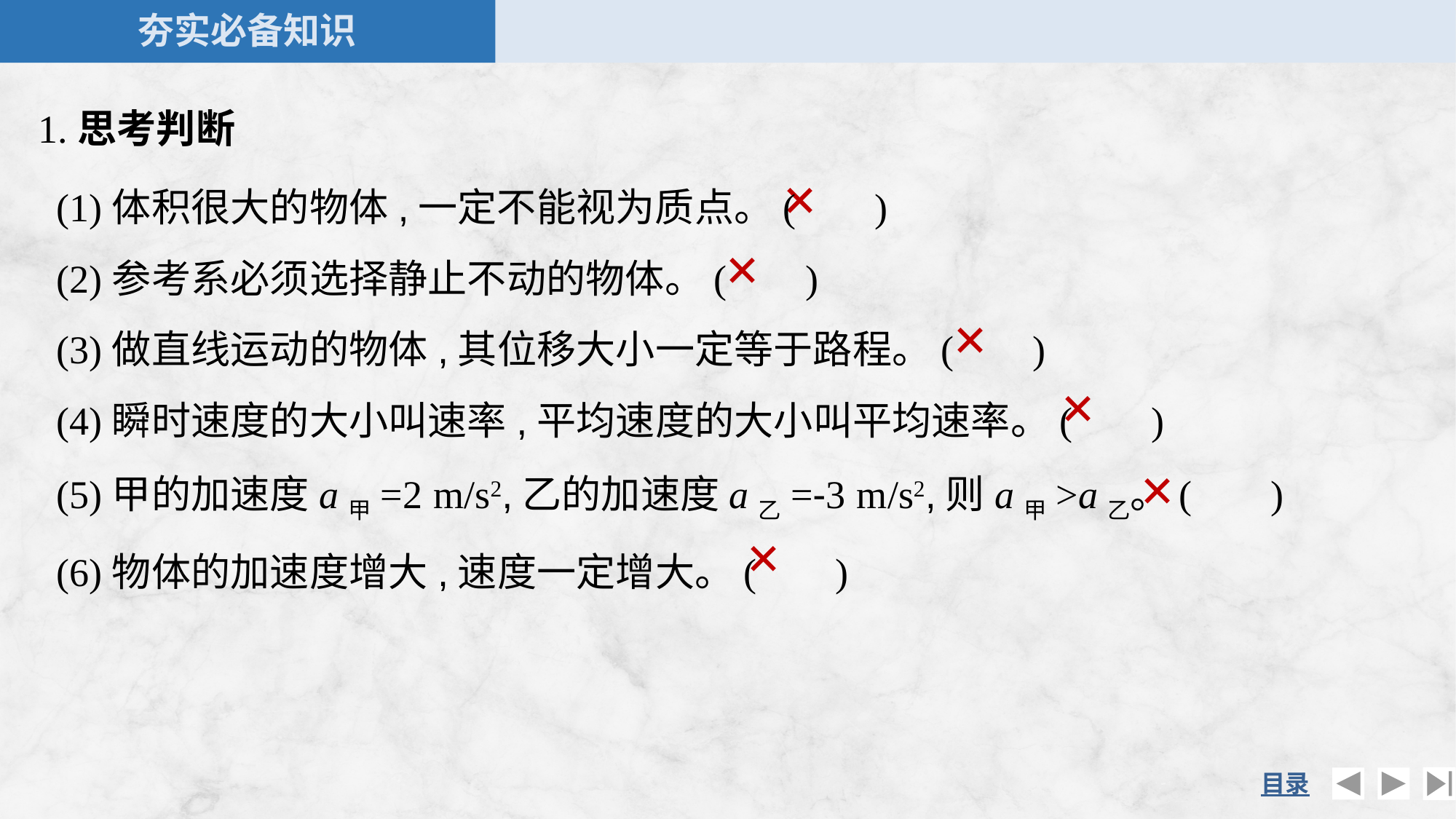

1.思考判断
(1)体积很大的物体,一定不能视为质点。(        )
(2)参考系必须选择静止不动的物体。(        )
(3)做直线运动的物体,其位移大小一定等于路程。(        )
(4)瞬时速度的大小叫速率,平均速度的大小叫平均速率。(        )
(5)甲的加速度a甲=2 m/s2,乙的加速度a乙=-3 m/s2,则a甲>a乙。(        )
(6)物体的加速度增大,速度一定增大。(        )
×
×
×
×
×
×